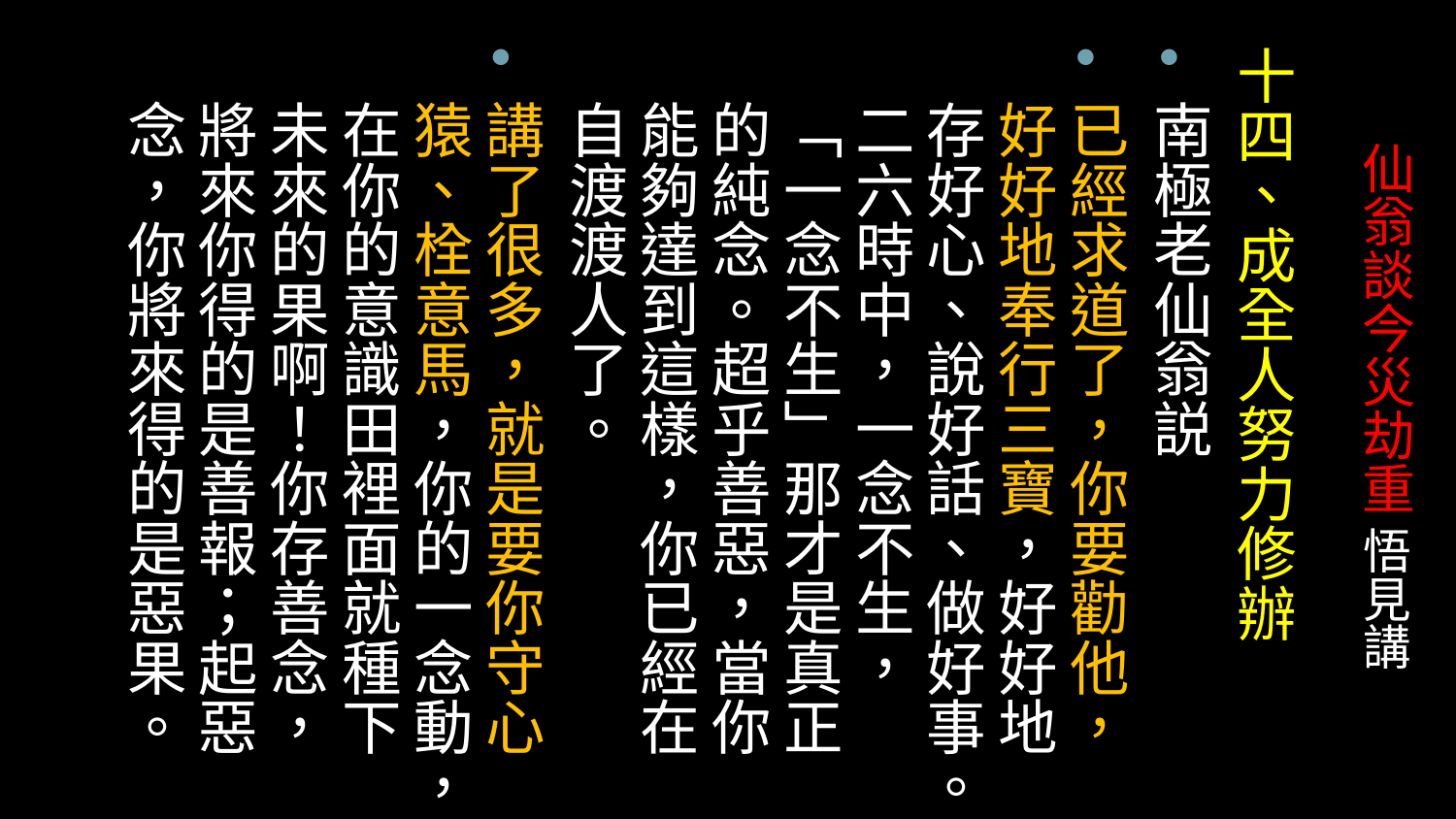

# 仙翁談今災劫重 悟見講
十四、成全人努力修辦
南極老仙翁説
已經求道了，你要勸他，好好地奉行三寶，好好地存好心、說好話、做好事。二六時中，一念不生，「一念不生」那才是真正的純念。超乎善惡，當你能夠達到這樣，你已經在自渡渡人了。
講了很多，就是要你守心猿、栓意馬，你的一念動，在你的意識田裡面就種下未來的果啊！你存善念，將來你得的是善報；起惡念，你將來得的是惡果。